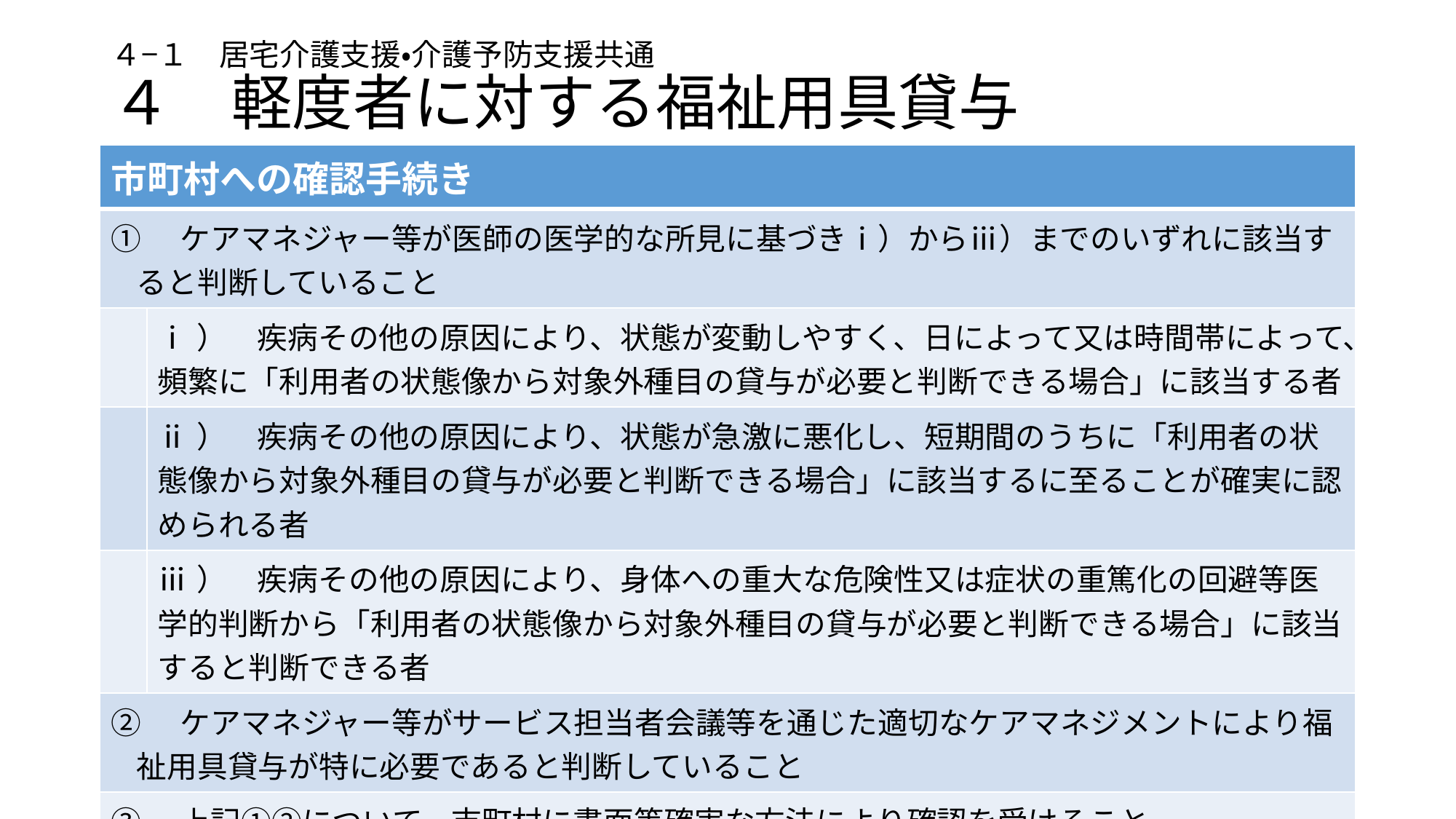

# ４−１　居宅介護支援・介護予防支援共通 ４　軽度者に対する福祉用具貸与
| 市町村への確認手続き |  |
| --- | --- |
| ①　ケアマネジャー等が医師の医学的な所見に基づきⅰ）からⅲ）までのいずれに該当すると判断していること |  |
|  | ⅰ）　疾病その他の原因により、状態が変動しやすく、日によって又は時間帯によって、頻繁に「利用者の状態像から対象外種目の貸与が必要と判断できる場合」に該当する者 |
|  | ⅱ）　疾病その他の原因により、状態が急激に悪化し、短期間のうちに「利用者の状態像から対象外種目の貸与が必要と判断できる場合」に該当するに至ることが確実に認められる者 |
|  | ⅲ）　疾病その他の原因により、身体への重大な危険性又は症状の重篤化の回避等医学的判断から「利用者の状態像から対象外種目の貸与が必要と判断できる場合」に該当すると判断できる者 |
| ②　ケアマネジャー等がサービス担当者会議等を通じた適切なケアマネジメントにより福祉用具貸与が特に必要であると判断していること |  |
| ③　上記①②について、市町村に書面等確実な方法により確認を受けること |  |